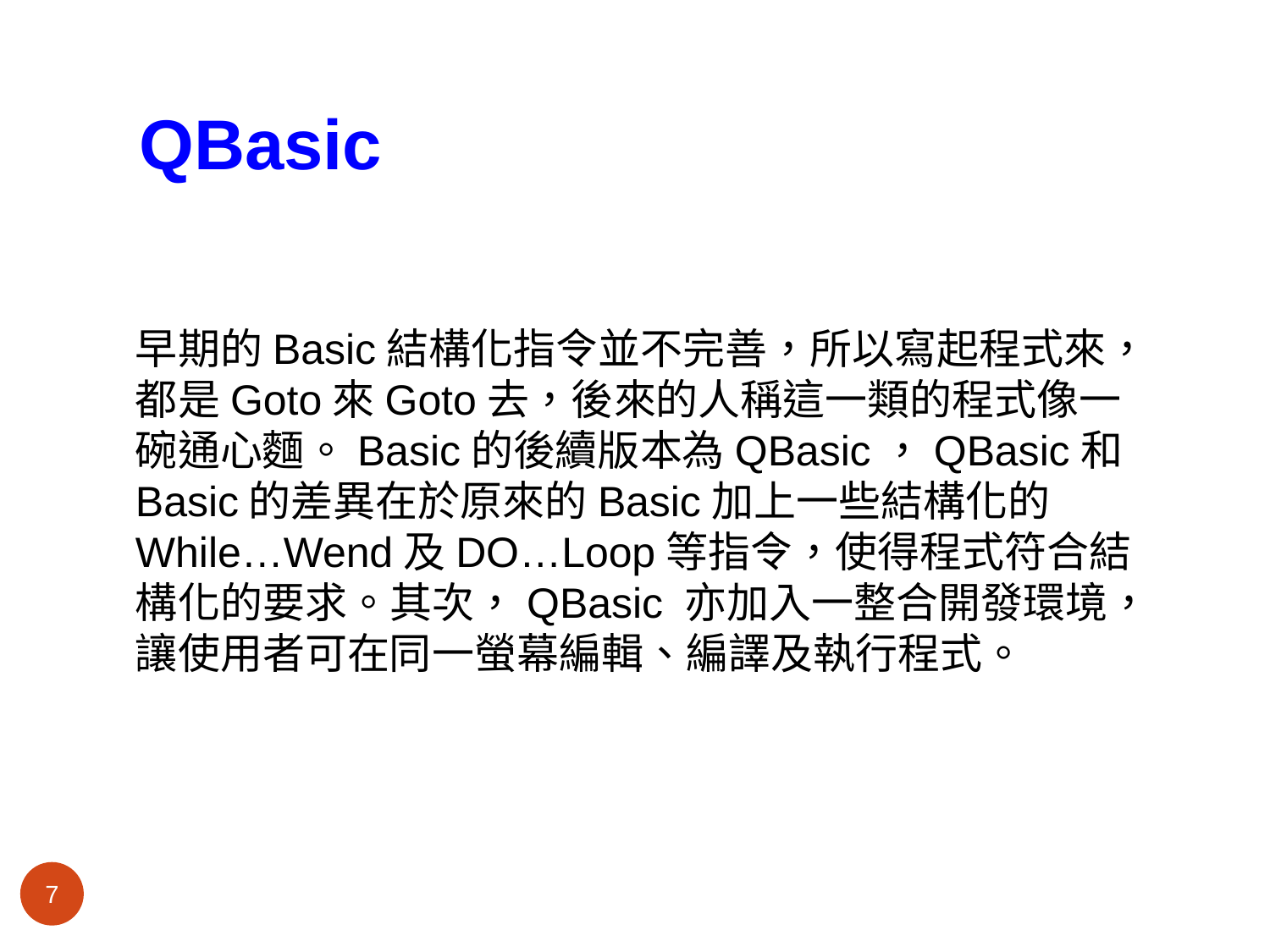

# QBasic
	早期的Basic結構化指令並不完善，所以寫起程式來，都是Goto來Goto去，後來的人稱這一類的程式像一碗通心麵。Basic的後續版本為QBasic，QBasic和Basic的差異在於原來的Basic加上一些結構化的While…Wend及DO…Loop等指令，使得程式符合結構化的要求。其次，QBasic 亦加入一整合開發環境，讓使用者可在同一螢幕編輯、編譯及執行程式。
7